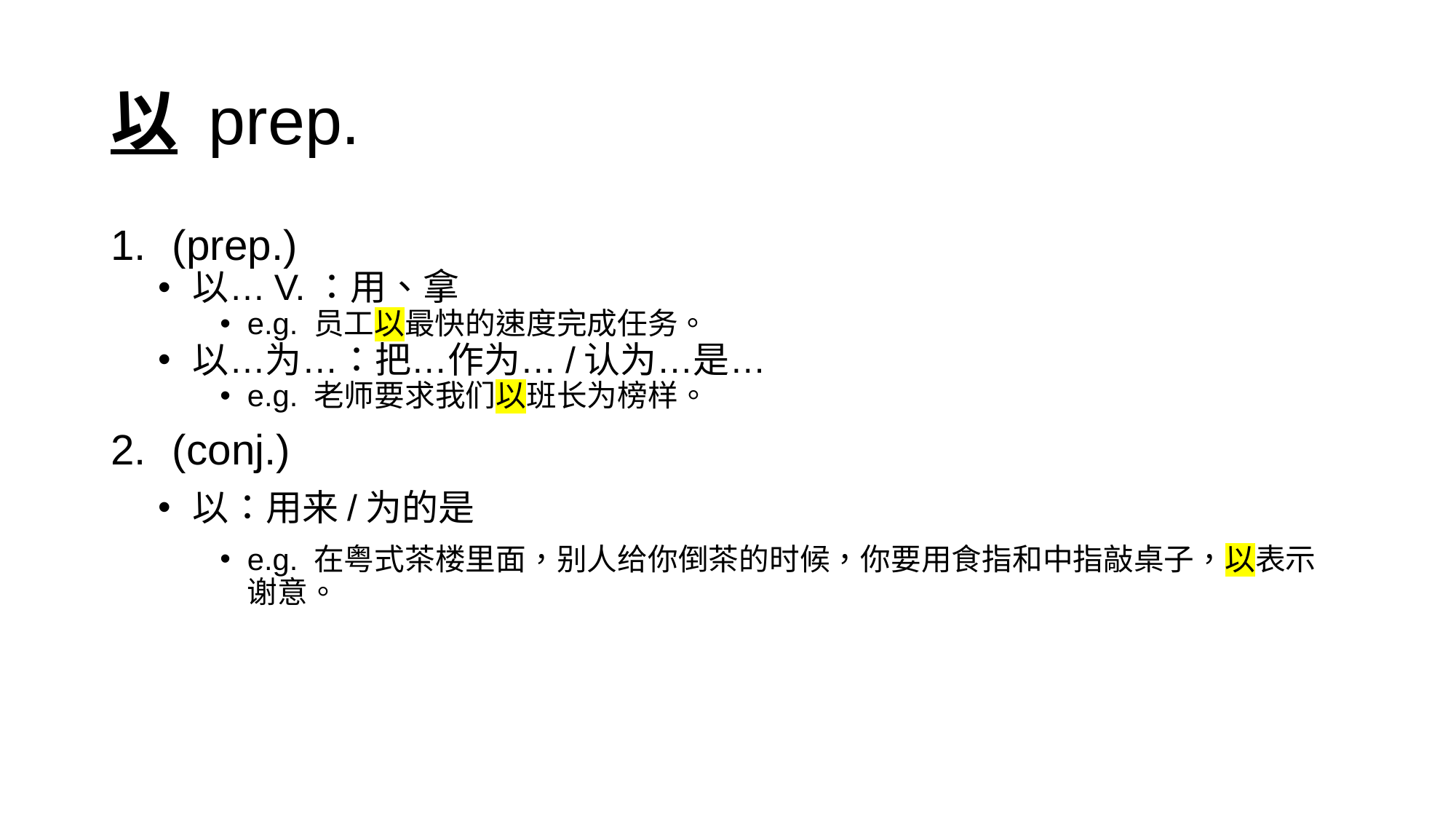

# 以 prep.
(prep.)
以…V.：用、拿
e.g. 员工以最快的速度完成任务。
以…为…：把…作为…/认为…是…
e.g. 老师要求我们以班长为榜样。
(conj.)
以：用来/为的是
e.g. 在粤式茶楼里面，别人给你倒茶的时候，你要用食指和中指敲桌子，以表示谢意。